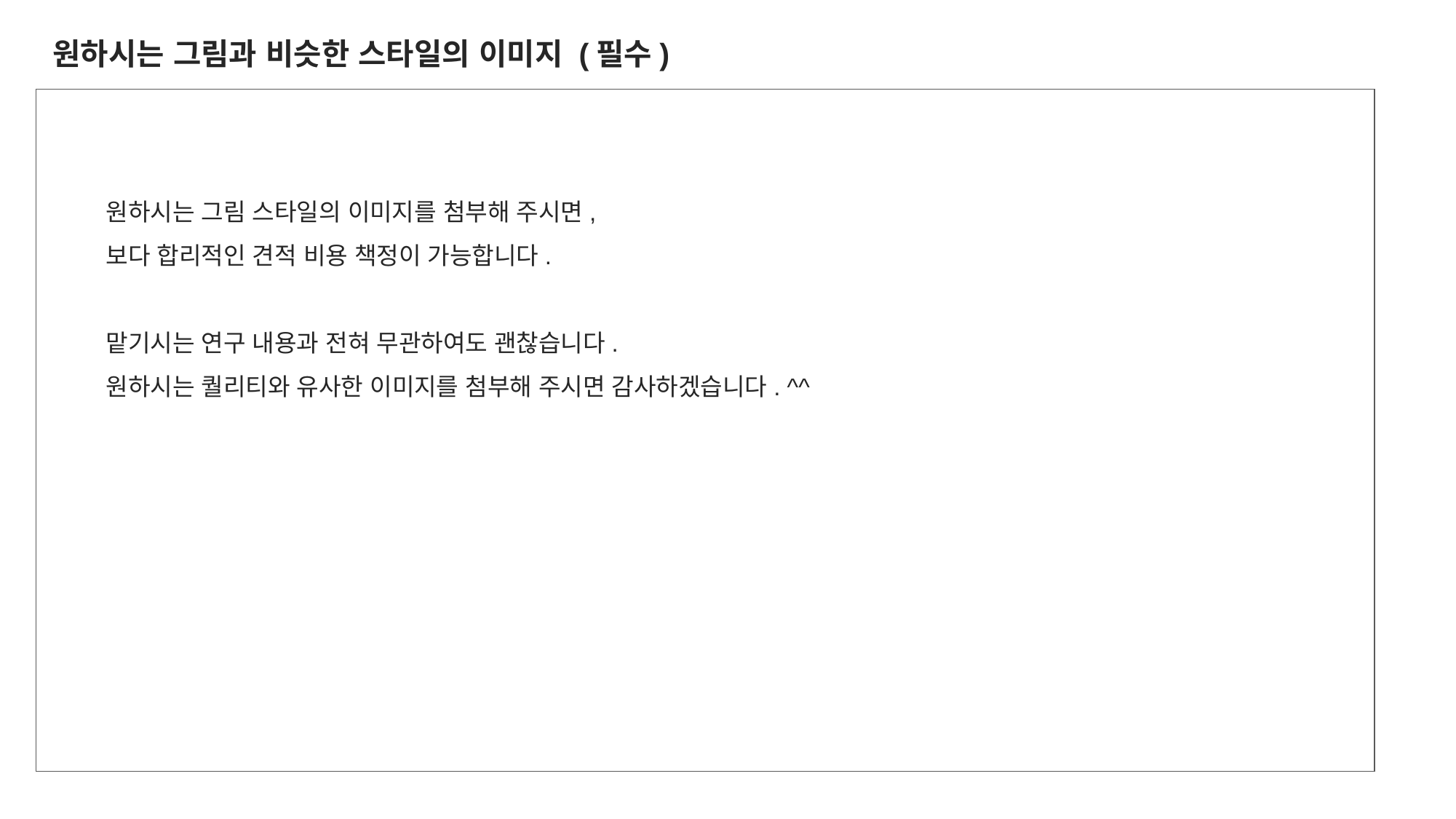

원하시는 그림과 비슷한 스타일의 이미지 (필수)

원하시는 그림 스타일의 이미지를 첨부해 주시면,
보다 합리적인 견적 비용 책정이 가능합니다.

맡기시는 연구 내용과 전혀 무관하여도 괜찮습니다.
원하시는 퀄리티와 유사한 이미지를 첨부해 주시면 감사하겠습니다. ^^